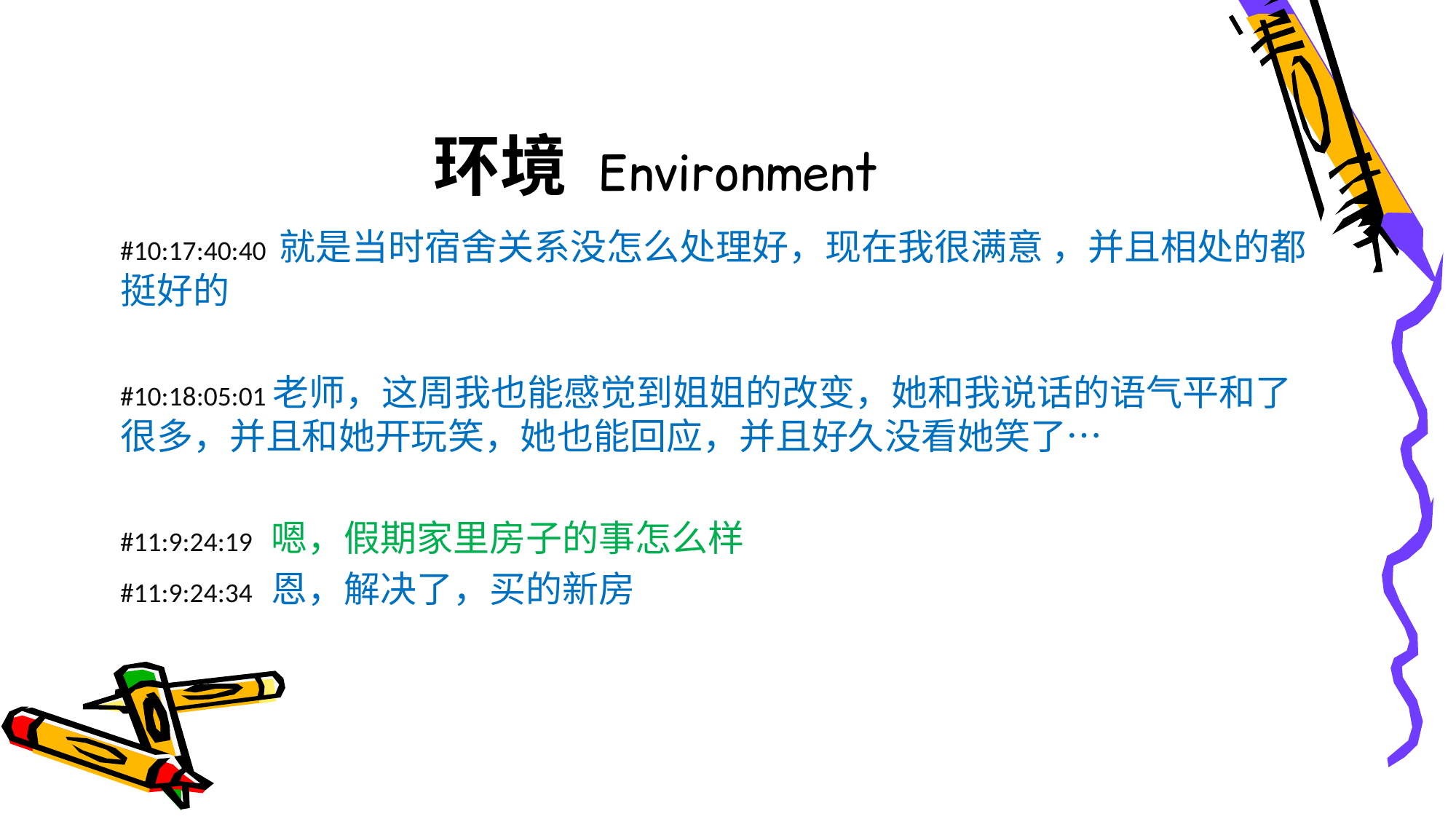

# 环境 Environment
#10:17:40:40 就是当时宿舍关系没怎么处理好，现在我很满意 ，并且相处的都挺好的

#10:18:05:01老师，这周我也能感觉到姐姐的改变，她和我说话的语气平和了很多，并且和她开玩笑，她也能回应，并且好久没看她笑了…

#11:9:24:19  嗯，假期家里房子的事怎么样
#11:9:24:34  恩，解决了，买的新房